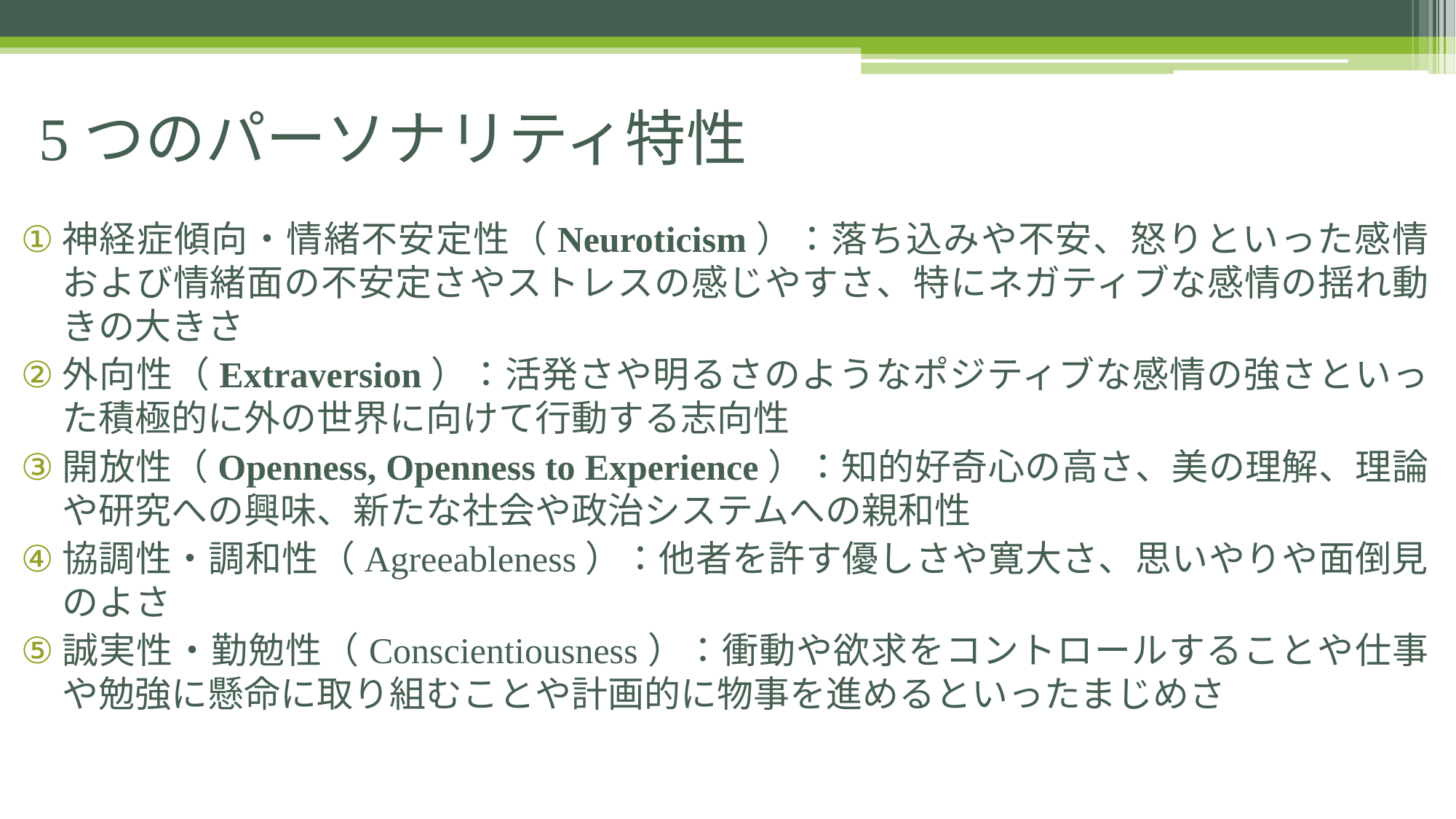

# 5つのパーソナリティ特性
神経症傾向・情緒不安定性（Neuroticism）：落ち込みや不安、怒りといった感情および情緒面の不安定さやストレスの感じやすさ、特にネガティブな感情の揺れ動きの大きさ
外向性（Extraversion）：活発さや明るさのようなポジティブな感情の強さといった積極的に外の世界に向けて行動する志向性
開放性（Openness, Openness to Experience）：知的好奇心の高さ、美の理解、理論や研究への興味、新たな社会や政治システムへの親和性
協調性・調和性（Agreeableness）：他者を許す優しさや寛大さ、思いやりや面倒見のよさ
誠実性・勤勉性（Conscientiousness）：衝動や欲求をコントロールすることや仕事や勉強に懸命に取り組むことや計画的に物事を進めるといったまじめさ